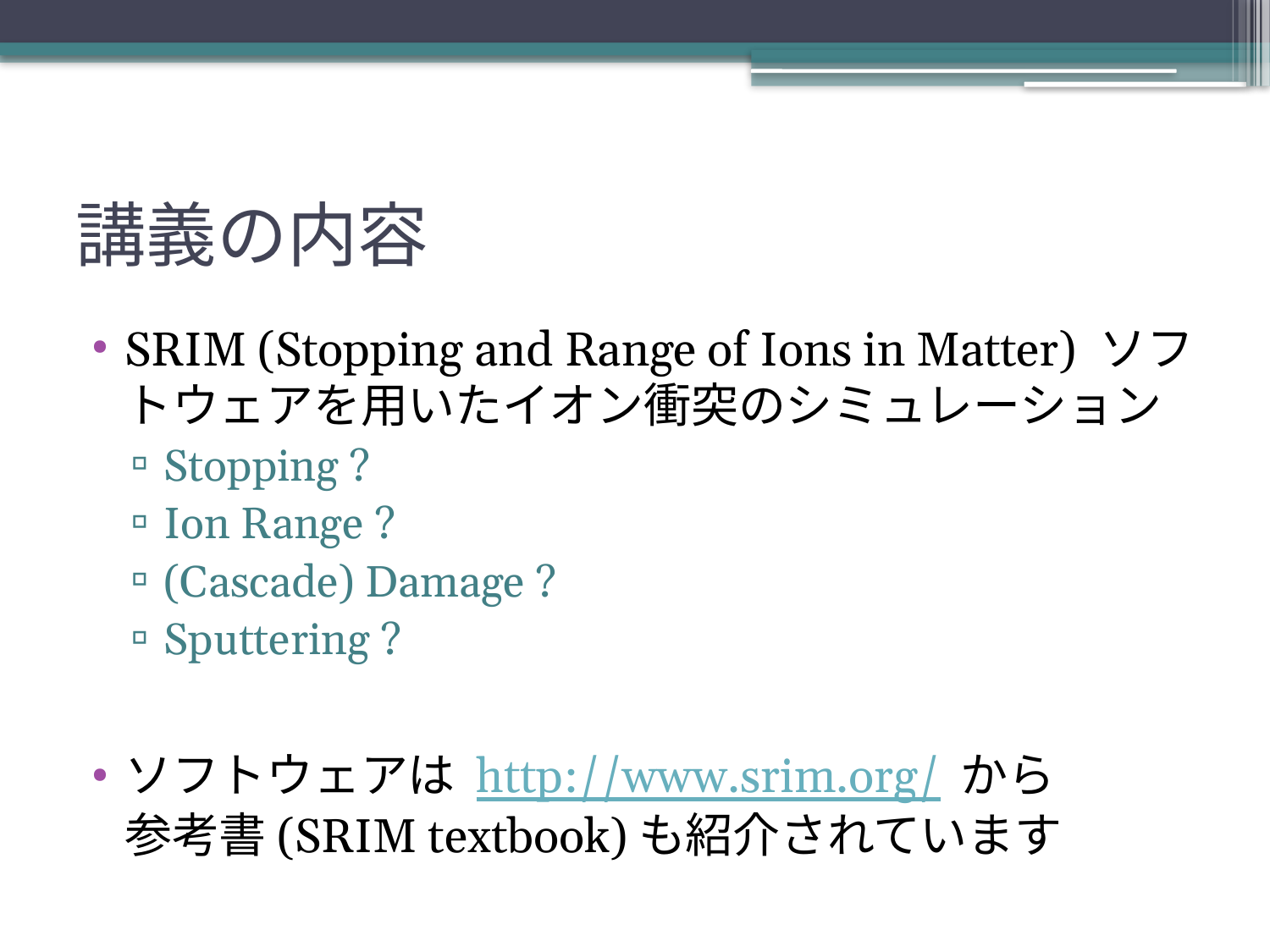

# 講義の内容
SRIM (Stopping and Range of Ions in Matter) ソフトウェアを用いたイオン衝突のシミュレーション
Stopping ?
Ion Range ?
(Cascade) Damage ?
Sputtering ?

ソフトウェアは http://www.srim.org/ から
参考書(SRIM textbook)も紹介されています